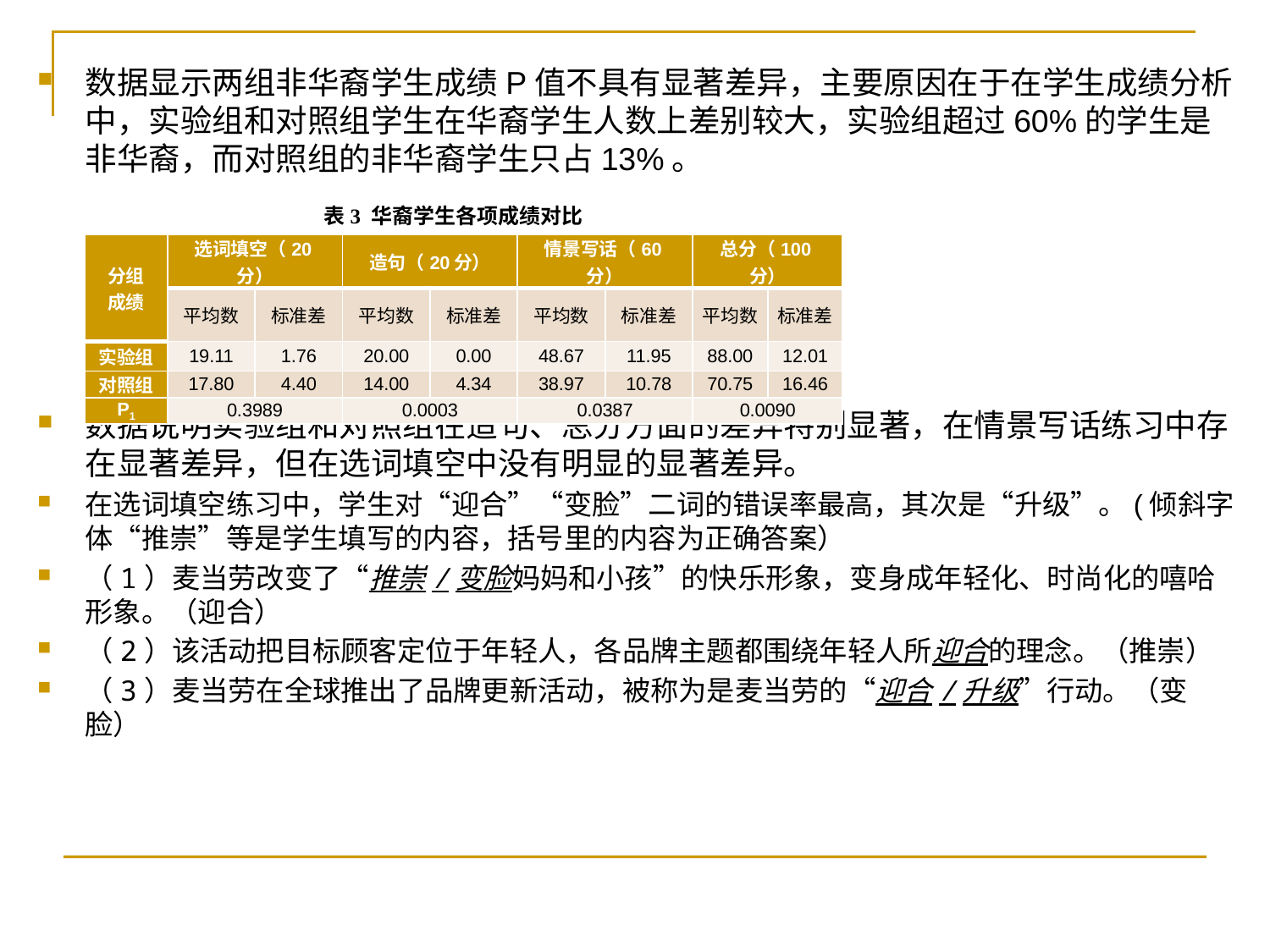

数据显示两组非华裔学生成绩P值不具有显著差异，主要原因在于在学生成绩分析中，实验组和对照组学生在华裔学生人数上差别较大，实验组超过60%的学生是非华裔，而对照组的非华裔学生只占13%。

数据说明实验组和对照组在造句、总分方面的差异特别显著，在情景写话练习中存在显著差异，但在选词填空中没有明显的显著差异。
在选词填空练习中，学生对“迎合”“变脸”二词的错误率最高，其次是“升级”。(倾斜字体“推崇”等是学生填写的内容，括号里的内容为正确答案）
（1）麦当劳改变了“推崇/变脸妈妈和小孩”的快乐形象，变身成年轻化、时尚化的嘻哈形象。（迎合）
（2）该活动把目标顾客定位于年轻人，各品牌主题都围绕年轻人所迎合的理念。（推崇）
（3）麦当劳在全球推出了品牌更新活动，被称为是麦当劳的“迎合/升级”行动。（变脸）

表3 华裔学生各项成绩对比
| 分组 成绩 | 选词填空（20分） |  | 造句（20分） |  | 情景写话（60分） |  | 总分（100分） |  |
| --- | --- | --- | --- | --- | --- | --- | --- | --- |
|  | 平均数 | 标准差 | 平均数 | 标准差 | 平均数 | 标准差 | 平均数 | 标准差 |
| 实验组 | 19.11 | 1.76 | 20.00 | 0.00 | 48.67 | 11.95 | 88.00 | 12.01 |
| 对照组 | 17.80 | 4.40 | 14.00 | 4.34 | 38.97 | 10.78 | 70.75 | 16.46 |
| P1 | 0.3989 |  | 0.0003 |  | 0.0387 |  | 0.0090 |  |